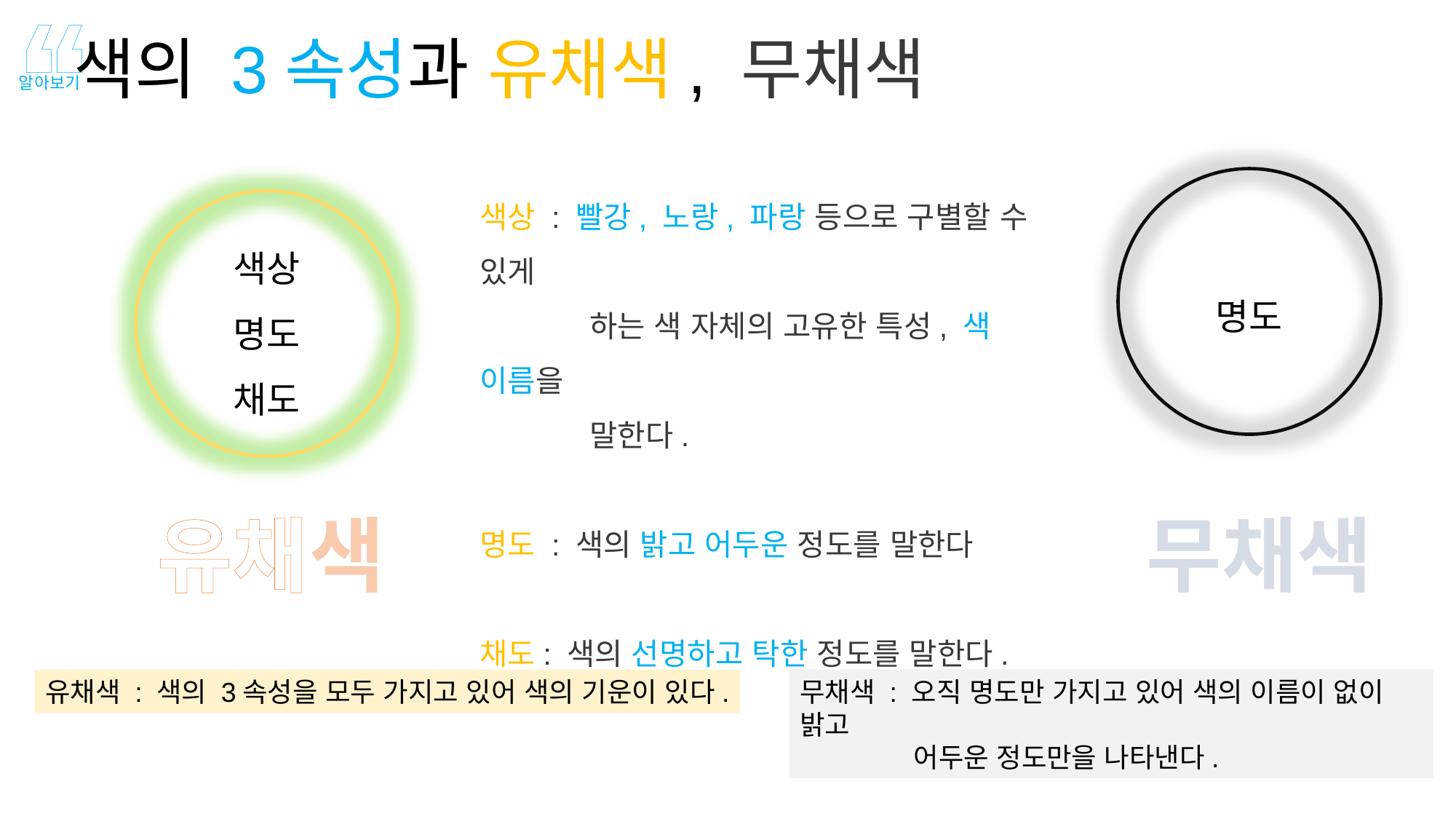

“
색의 3속성과 유채색, 무채색
알아보기

명도
무채색
색상 : 빨강, 노랑, 파랑 등으로 구별할 수 있게
            하는 색 자체의 고유한 특성, 색 이름을
            말한다.

명도 : 색의 밝고 어두운 정도를 말한다

채도: 색의 선명하고 탁한 정도를 말한다.

색상
명도
채도
색
유채

무채색 : 오직 명도만 가지고 있어 색의 이름이 없이 밝고
              어두운 정도만을 나타낸다.
유채색 : 색의 3속성을 모두 가지고 있어 색의 기운이 있다.